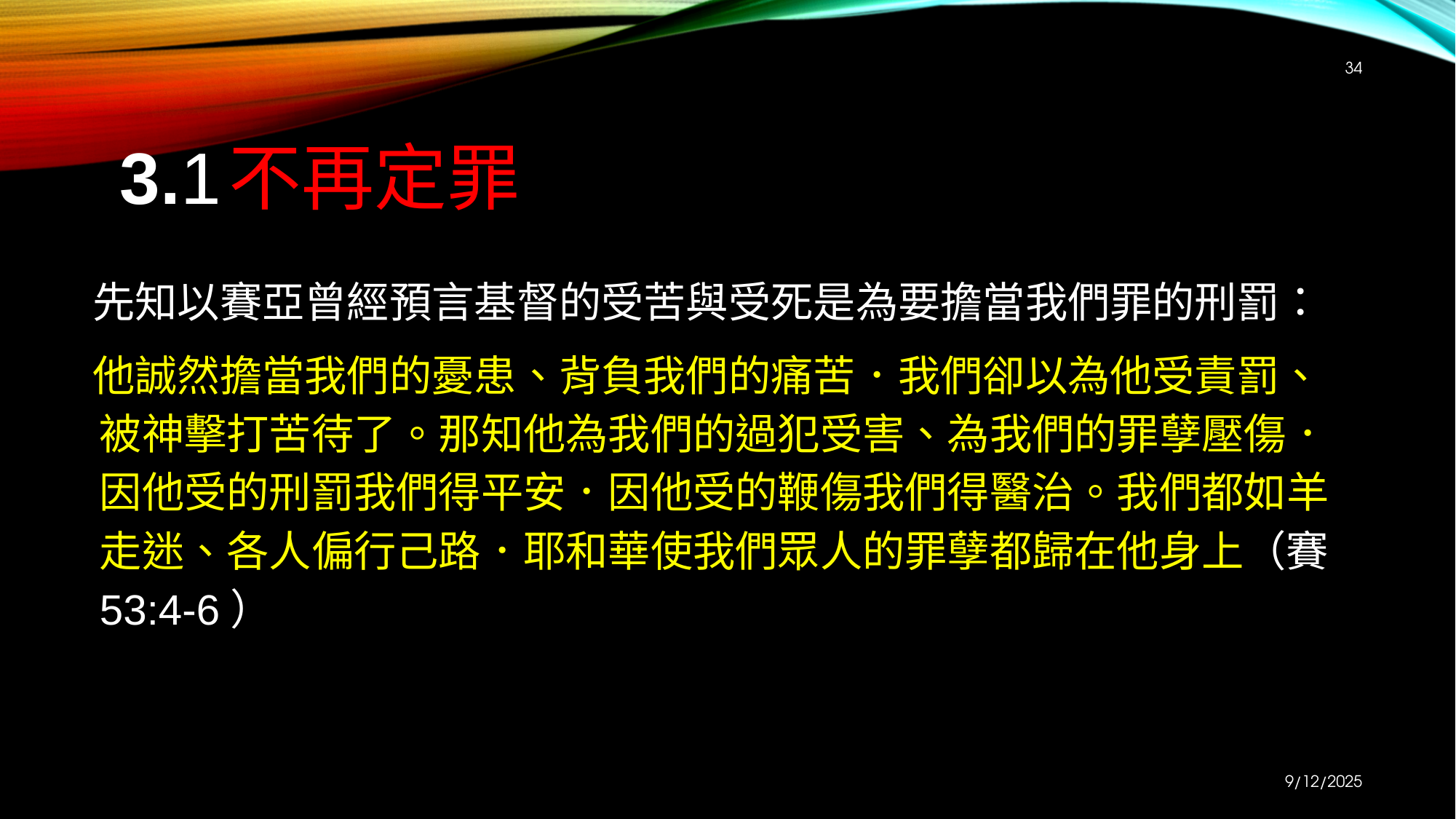

34
# 3.1	不再定罪
先知以賽亞曾經預言基督的受苦與受死是為要擔當我們罪的刑罰：
他誠然擔當我們的憂患、背負我們的痛苦．我們卻以為他受責罰、被神擊打苦待了。那知他為我們的過犯受害、為我們的罪孽壓傷．因他受的刑罰我們得平安．因他受的鞭傷我們得醫治。我們都如羊走迷、各人偏行己路．耶和華使我們眾人的罪孽都歸在他身上（賽53:4-6）
9/12/2025